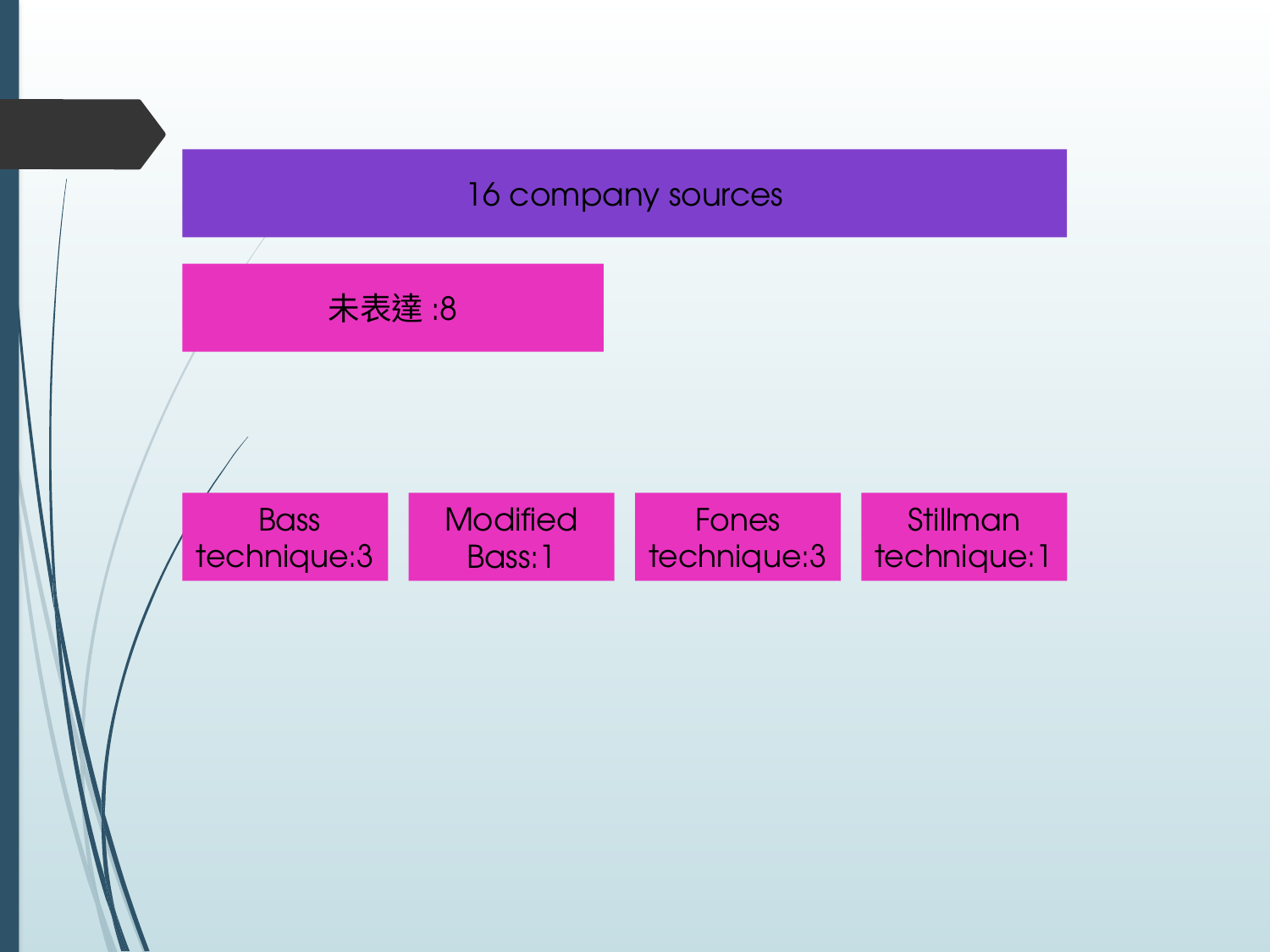

16 company sources
未表達:8
 Bass technique:3
Modified Bass:1
Fones technique:3
Stillman technique:1